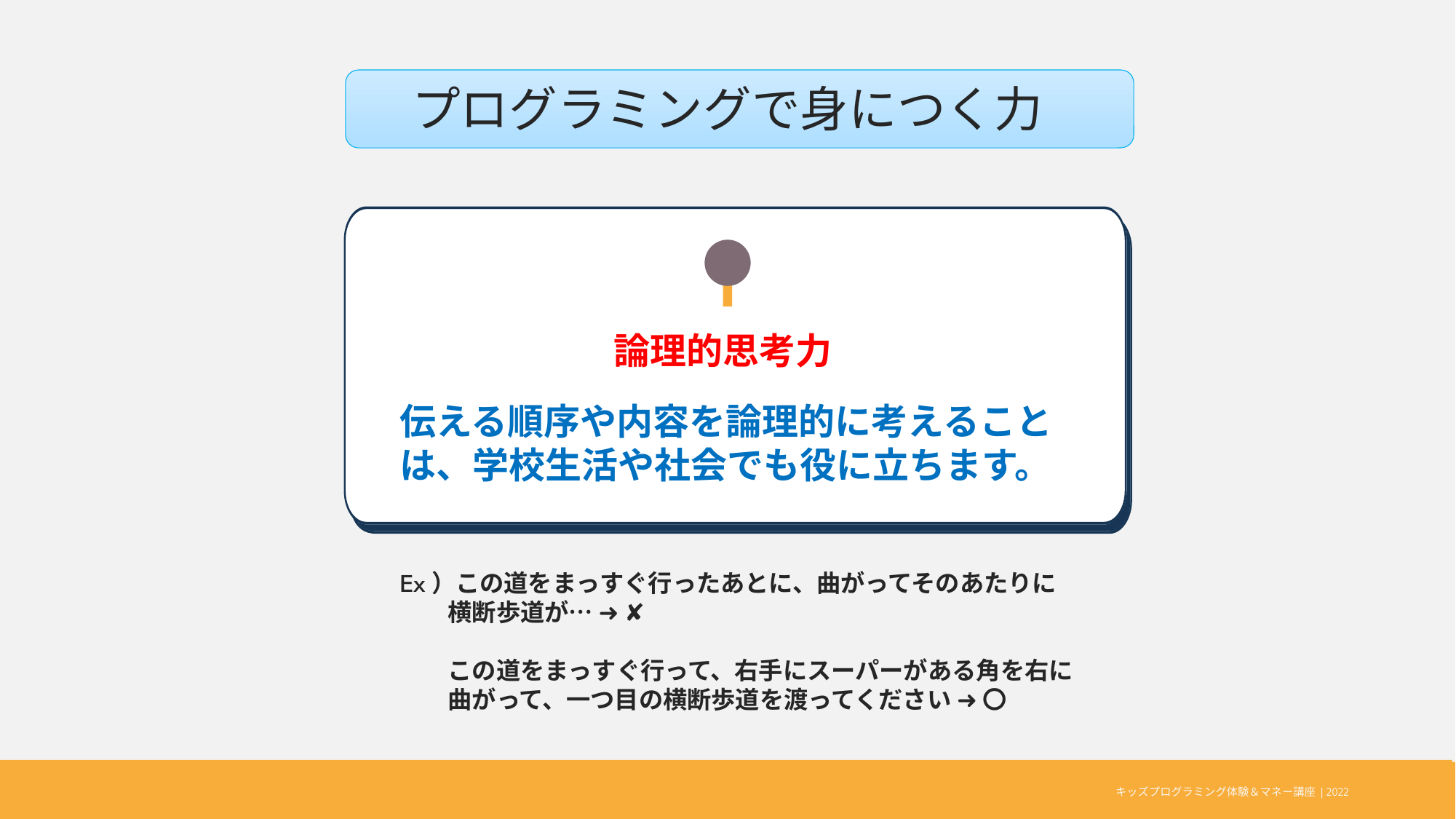

プログラミングで身につく力

伝える順序や内容を論理的に考えることは、学校生活や社会でも役に立ちます。
論理的思考力
Ex）この道をまっすぐ行ったあとに、曲がってそのあたりに
　　横断歩道が… ➜ ✘
　　この道をまっすぐ行って、右手にスーパーがある角を右に
　　曲がって、一つ目の横断歩道を渡ってください ➜ 〇

キッズプログラミング体験＆マネー講座 | 2022
キッズプログラミング体験＆マネー講座 | 2022